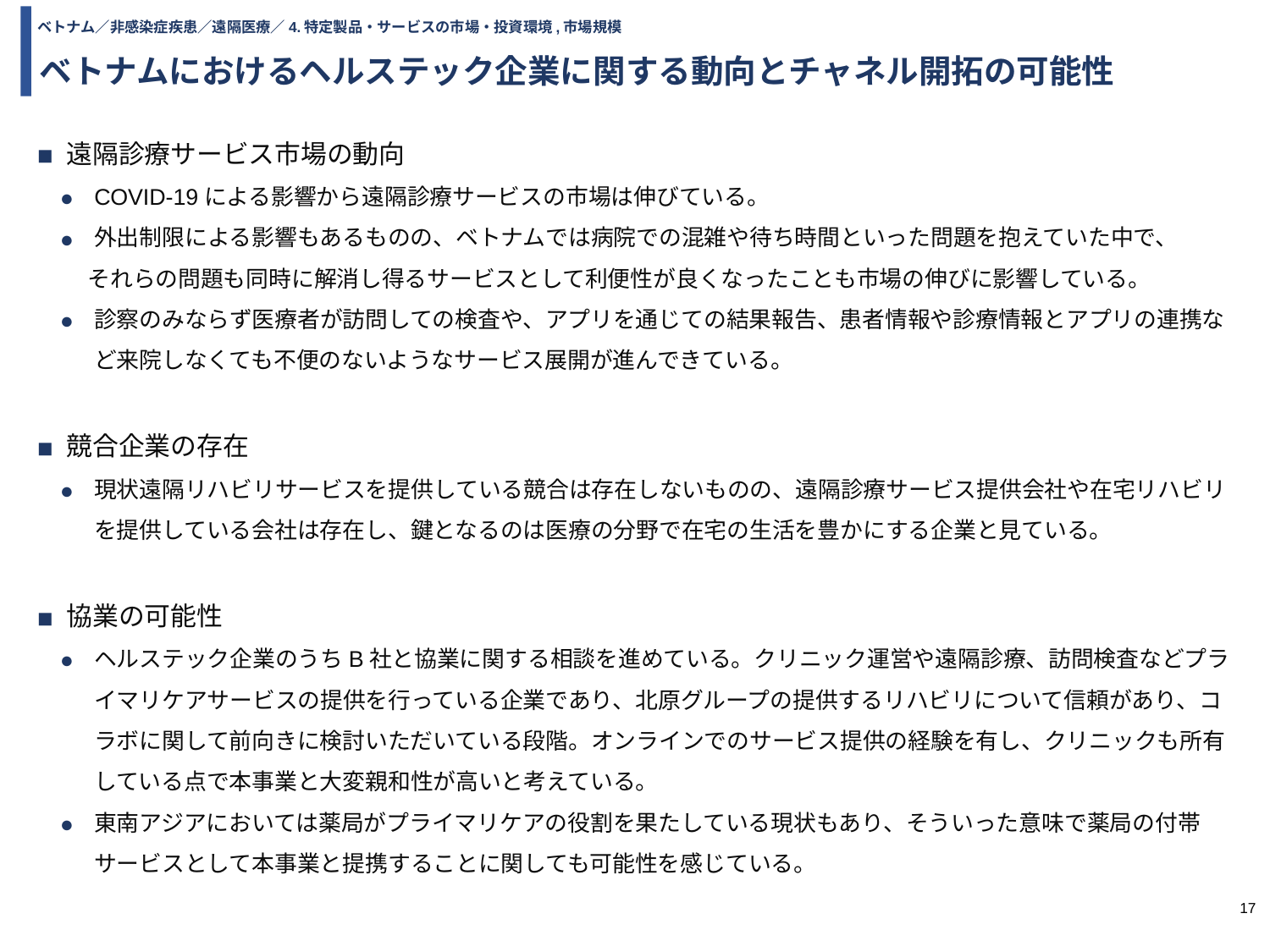

ベトナム／非感染症疾患／遠隔医療／4.特定製品・サービスの市場・投資環境,市場規模
# ベトナムにおけるヘルステック企業に関する動向とチャネル開拓の可能性
遠隔診療サービス市場の動向
COVID-19による影響から遠隔診療サービスの市場は伸びている。
外出制限による影響もあるものの、ベトナムでは病院での混雑や待ち時間といった問題を抱えていた中で、
　 それらの問題も同時に解消し得るサービスとして利便性が良くなったことも市場の伸びに影響している。
診察のみならず医療者が訪問しての検査や、アプリを通じての結果報告、患者情報や診療情報とアプリの連携など来院しなくても不便のないようなサービス展開が進んできている。

競合企業の存在
現状遠隔リハビリサービスを提供している競合は存在しないものの、遠隔診療サービス提供会社や在宅リハビリを提供している会社は存在し、鍵となるのは医療の分野で在宅の生活を豊かにする企業と見ている。

協業の可能性
ヘルステック企業のうちB社と協業に関する相談を進めている。クリニック運営や遠隔診療、訪問検査などプライマリケアサービスの提供を行っている企業であり、北原グループの提供するリハビリについて信頼があり、コラボに関して前向きに検討いただいている段階。オンラインでのサービス提供の経験を有し、クリニックも所有している点で本事業と大変親和性が高いと考えている。
東南アジアにおいては薬局がプライマリケアの役割を果たしている現状もあり、そういった意味で薬局の付帯サービスとして本事業と提携することに関しても可能性を感じている。

17